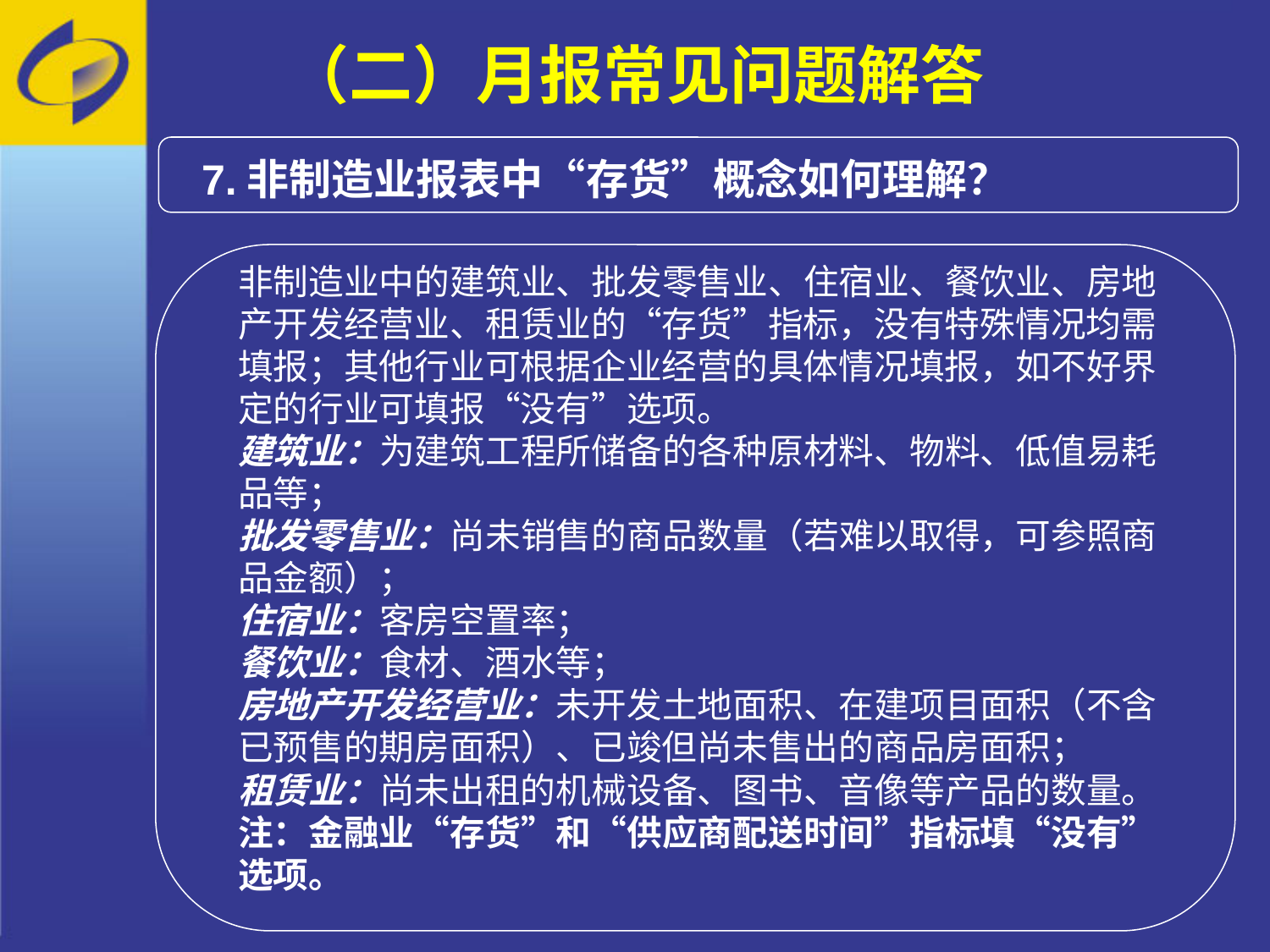

# （二）月报常见问题解答

7.非制造业报表中“存货”概念如何理解？

非制造业中的建筑业、批发零售业、住宿业、餐饮业、房地产开发经营业、租赁业的“存货”指标，没有特殊情况均需填报；其他行业可根据企业经营的具体情况填报，如不好界定的行业可填报“没有”选项。
建筑业：为建筑工程所储备的各种原材料、物料、低值易耗品等；
批发零售业：尚未销售的商品数量（若难以取得，可参照商品金额）；
住宿业：客房空置率；
餐饮业：食材、酒水等；
房地产开发经营业：未开发土地面积、在建项目面积（不含已预售的期房面积）、已竣但尚未售出的商品房面积；
租赁业：尚未出租的机械设备、图书、音像等产品的数量。
注：金融业“存货”和“供应商配送时间”指标填“没有”选项。